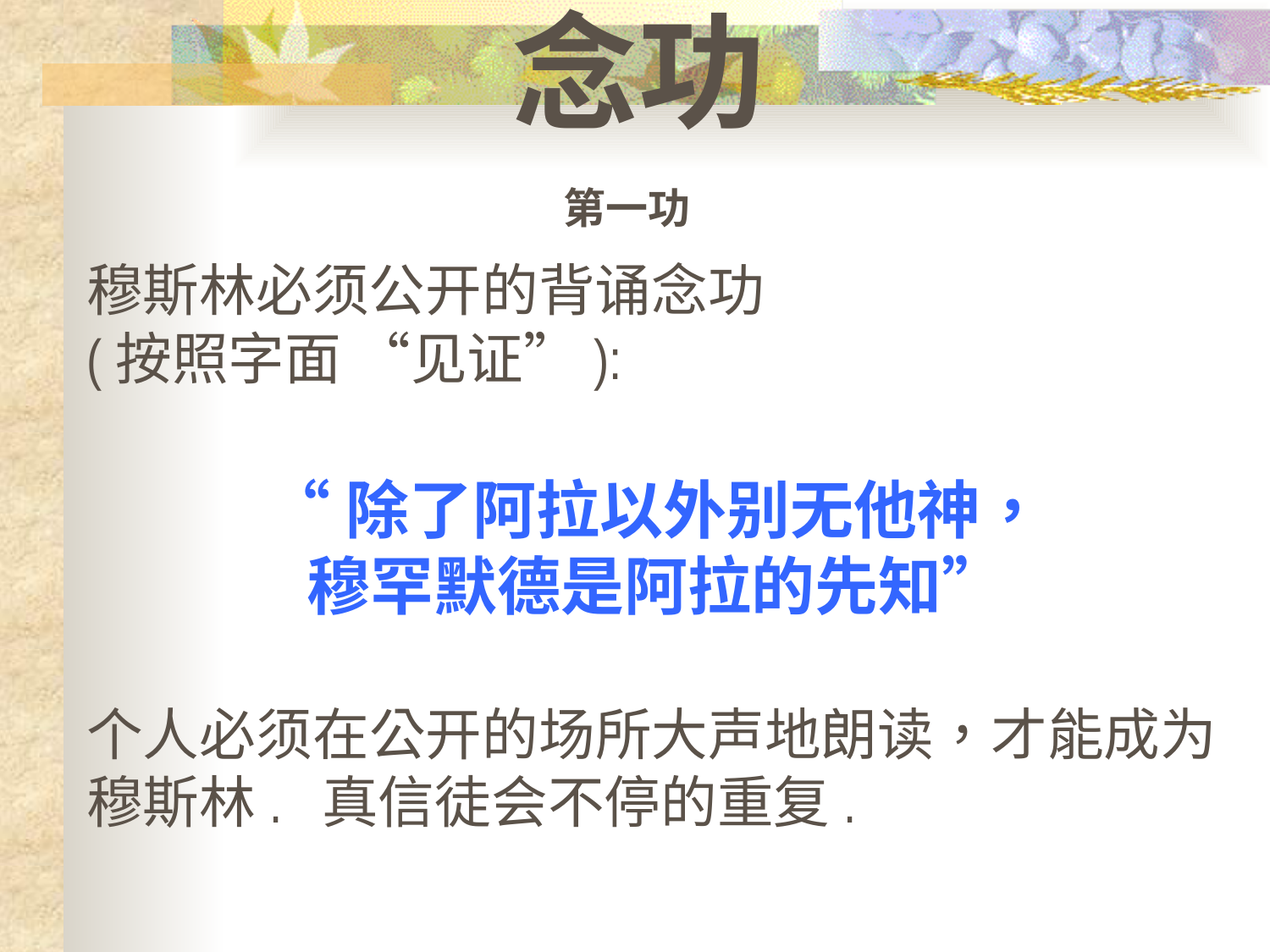

念功

第一功
穆斯林必须公开的背诵念功
(按照字面 “见证”):

“除了阿拉以外别无他神，
穆罕默德是阿拉的先知”

个人必须在公开的场所大声地朗读，才能成为穆斯林.  真信徒会不停的重复.